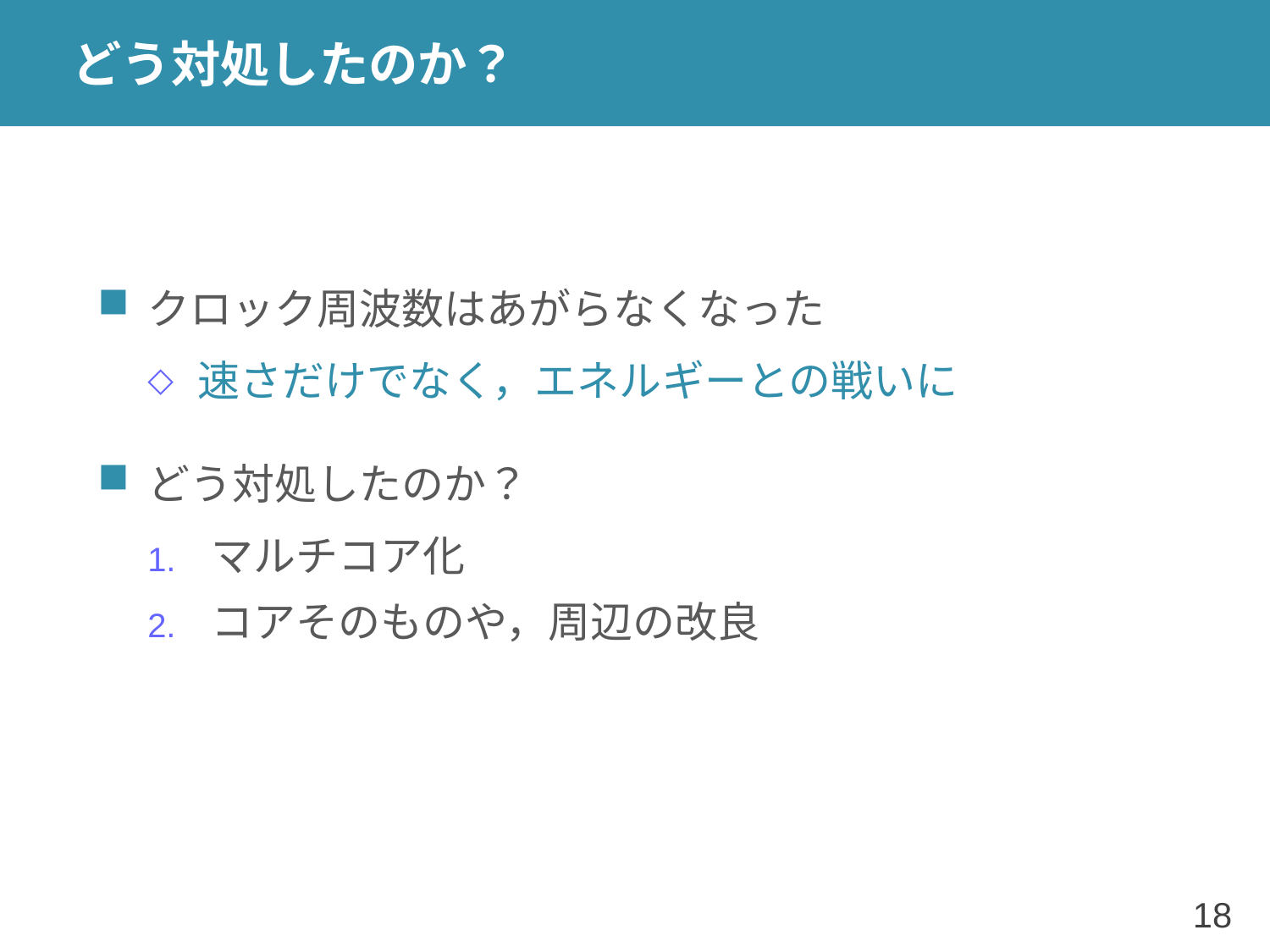

# どう対処したのか？
クロック周波数はあがらなくなった
速さだけでなく，エネルギーとの戦いに
どう対処したのか？
マルチコア化
コアそのものや，周辺の改良